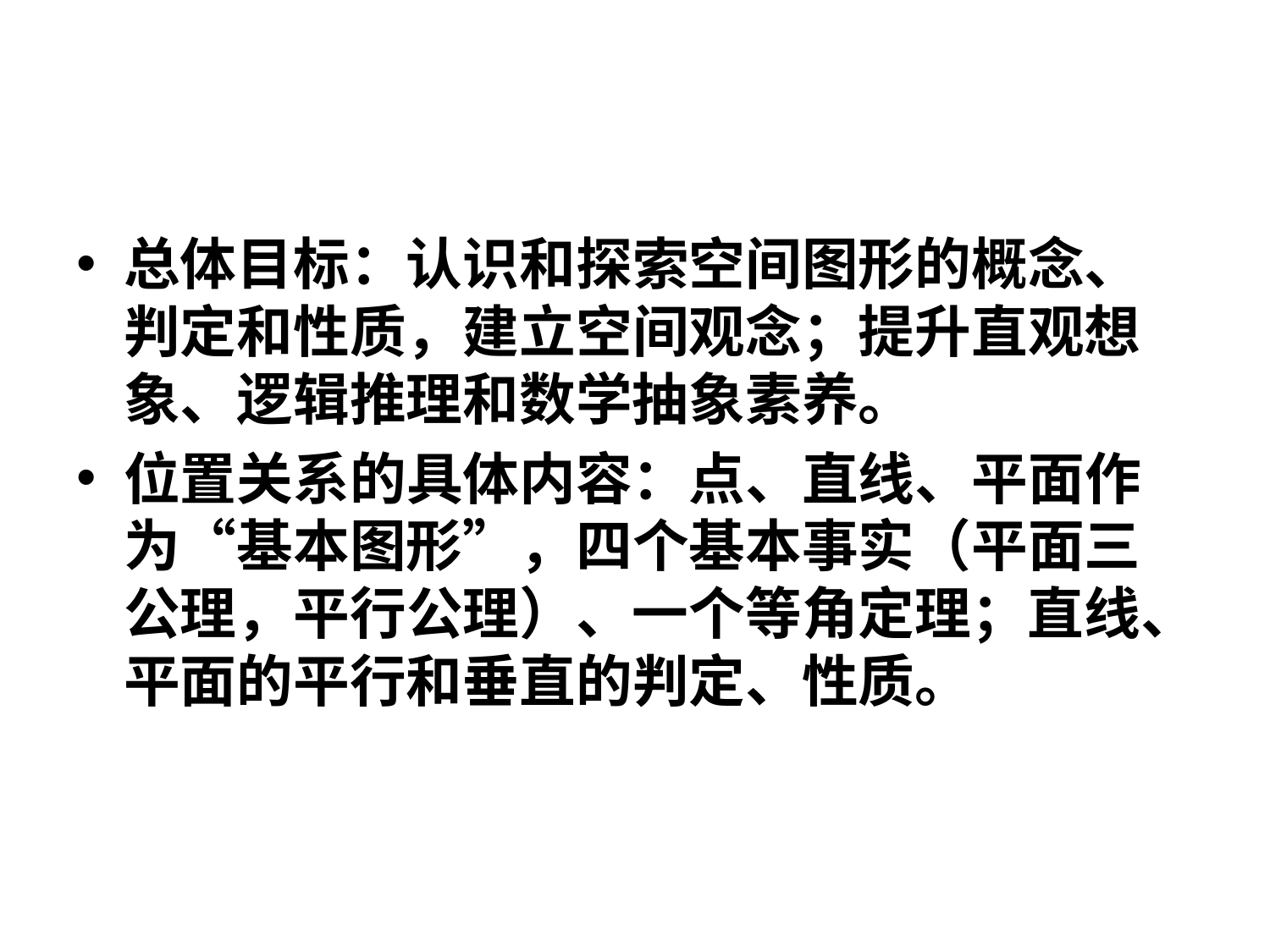

#
总体目标：认识和探索空间图形的概念、判定和性质，建立空间观念；提升直观想象、逻辑推理和数学抽象素养。
位置关系的具体内容：点、直线、平面作为“基本图形”，四个基本事实（平面三公理，平行公理）、一个等角定理；直线、平面的平行和垂直的判定、性质。